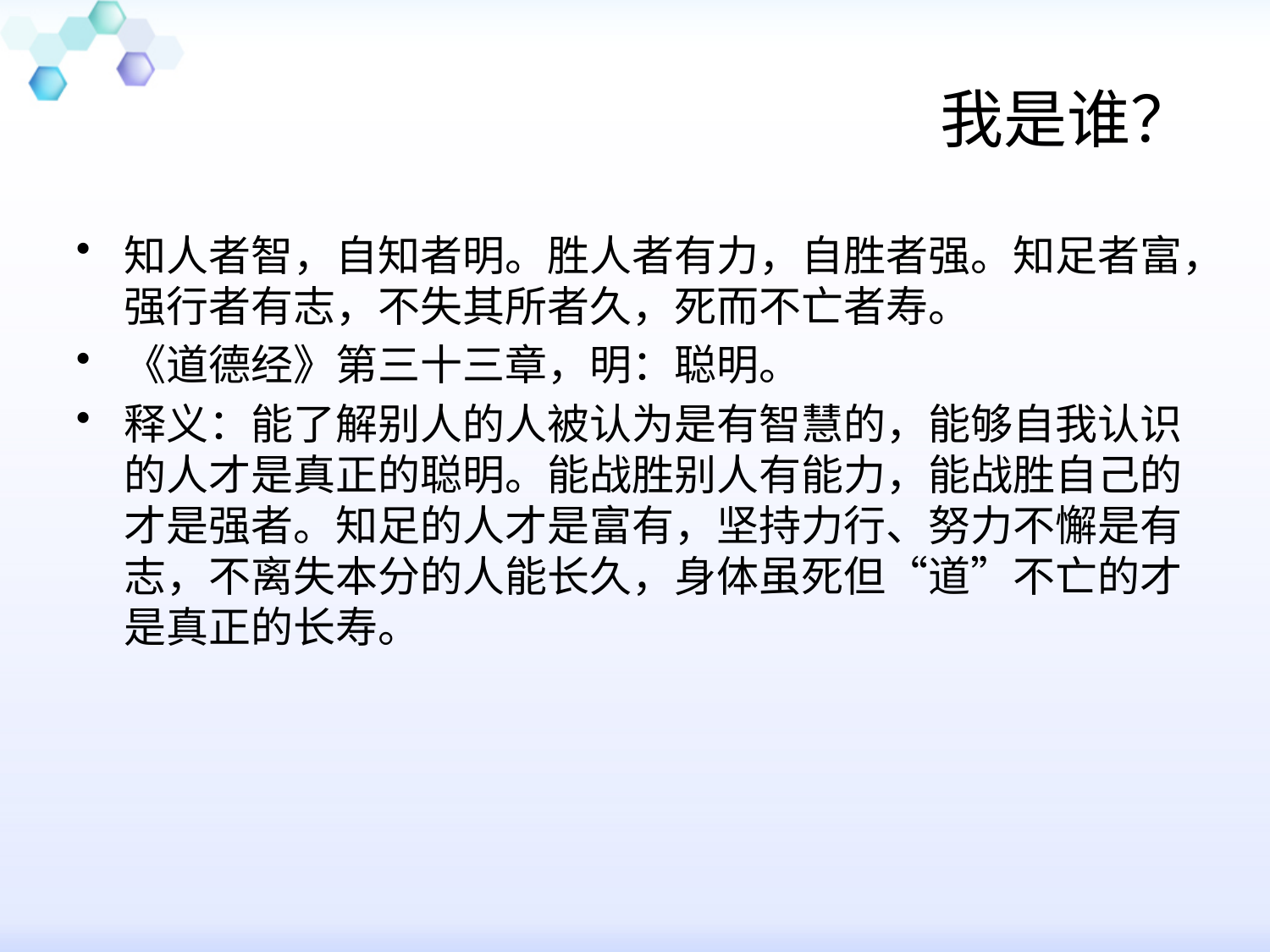

# 我是谁？
知人者智，自知者明。胜人者有力，自胜者强。知足者富，强行者有志，不失其所者久，死而不亡者寿。
《道德经》第三十三章，明：聪明。
释义：能了解别人的人被认为是有智慧的，能够自我认识的人才是真正的聪明。能战胜别人有能力，能战胜自己的才是强者。知足的人才是富有，坚持力行、努力不懈是有志，不离失本分的人能长久，身体虽死但“道”不亡的才是真正的长寿。